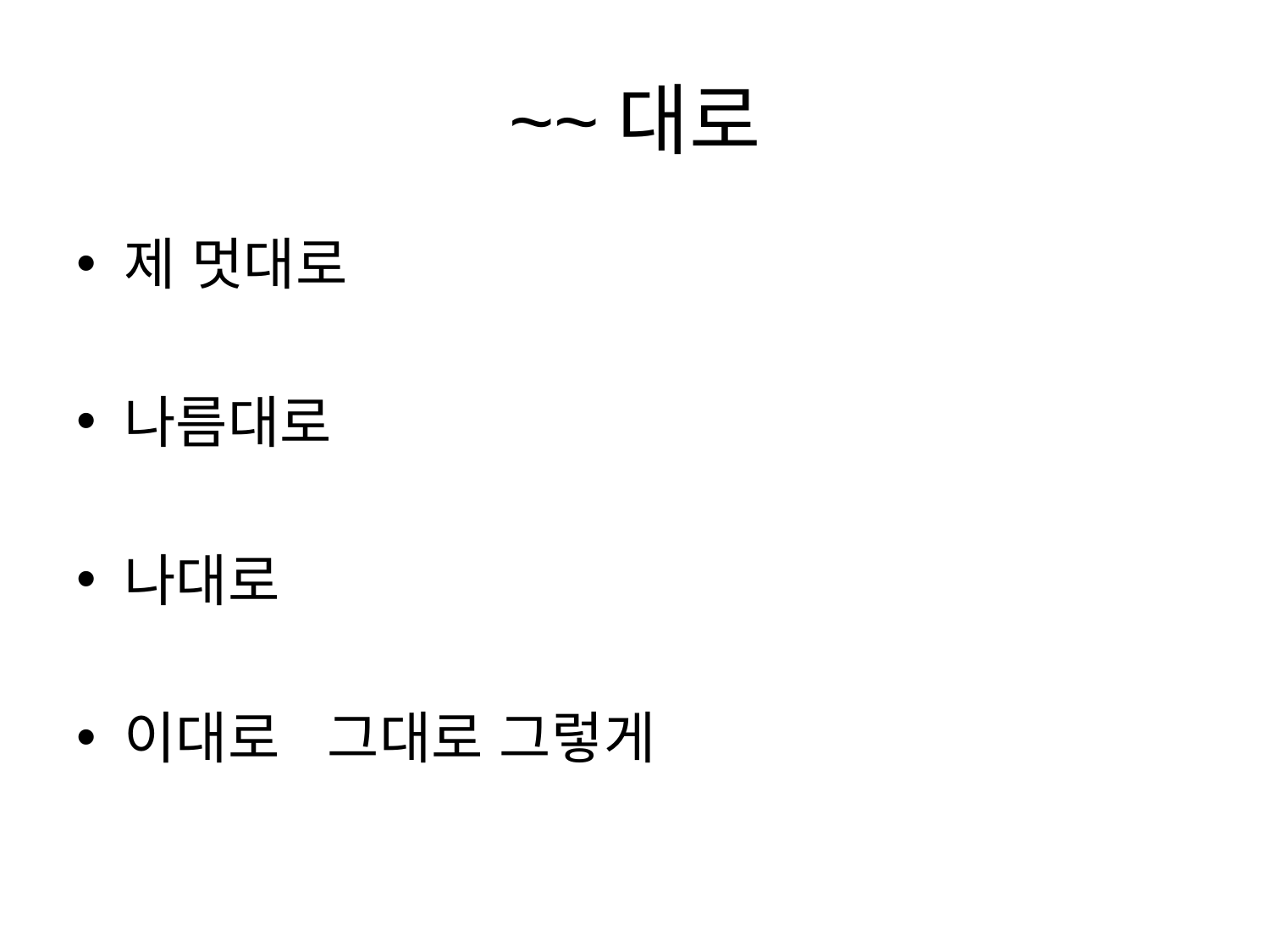

# ~~대로
제 멋대로

나름대로

나대로

이대로   그대로 그렇게